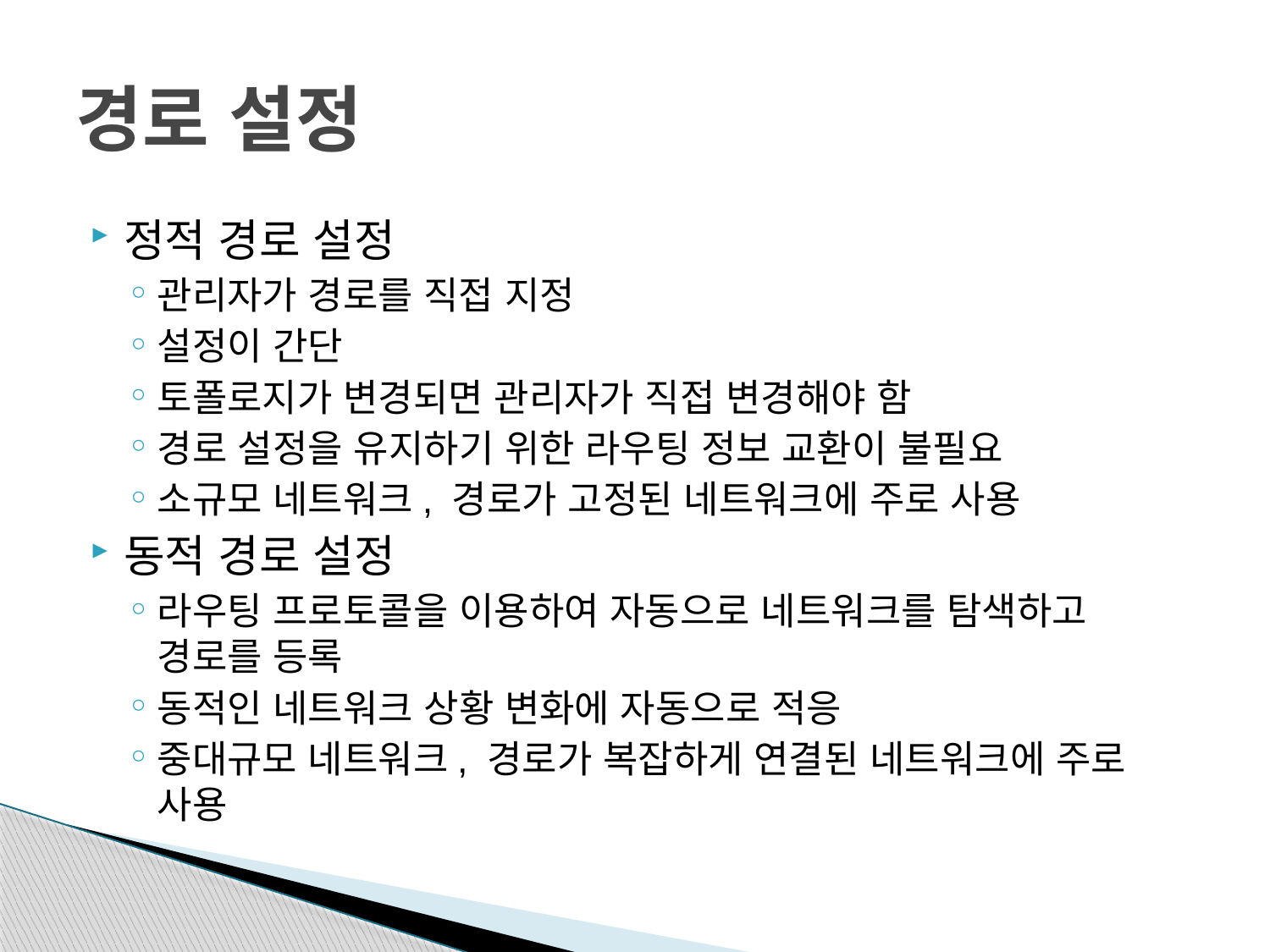

# 경로 설정
정적 경로 설정
관리자가 경로를 직접 지정
설정이 간단
토폴로지가 변경되면 관리자가 직접 변경해야 함
경로 설정을 유지하기 위한 라우팅 정보 교환이 불필요
소규모 네트워크, 경로가 고정된 네트워크에 주로 사용
동적 경로 설정
라우팅 프로토콜을 이용하여 자동으로 네트워크를 탐색하고 경로를 등록
동적인 네트워크 상황 변화에 자동으로 적응
중대규모 네트워크, 경로가 복잡하게 연결된 네트워크에 주로 사용